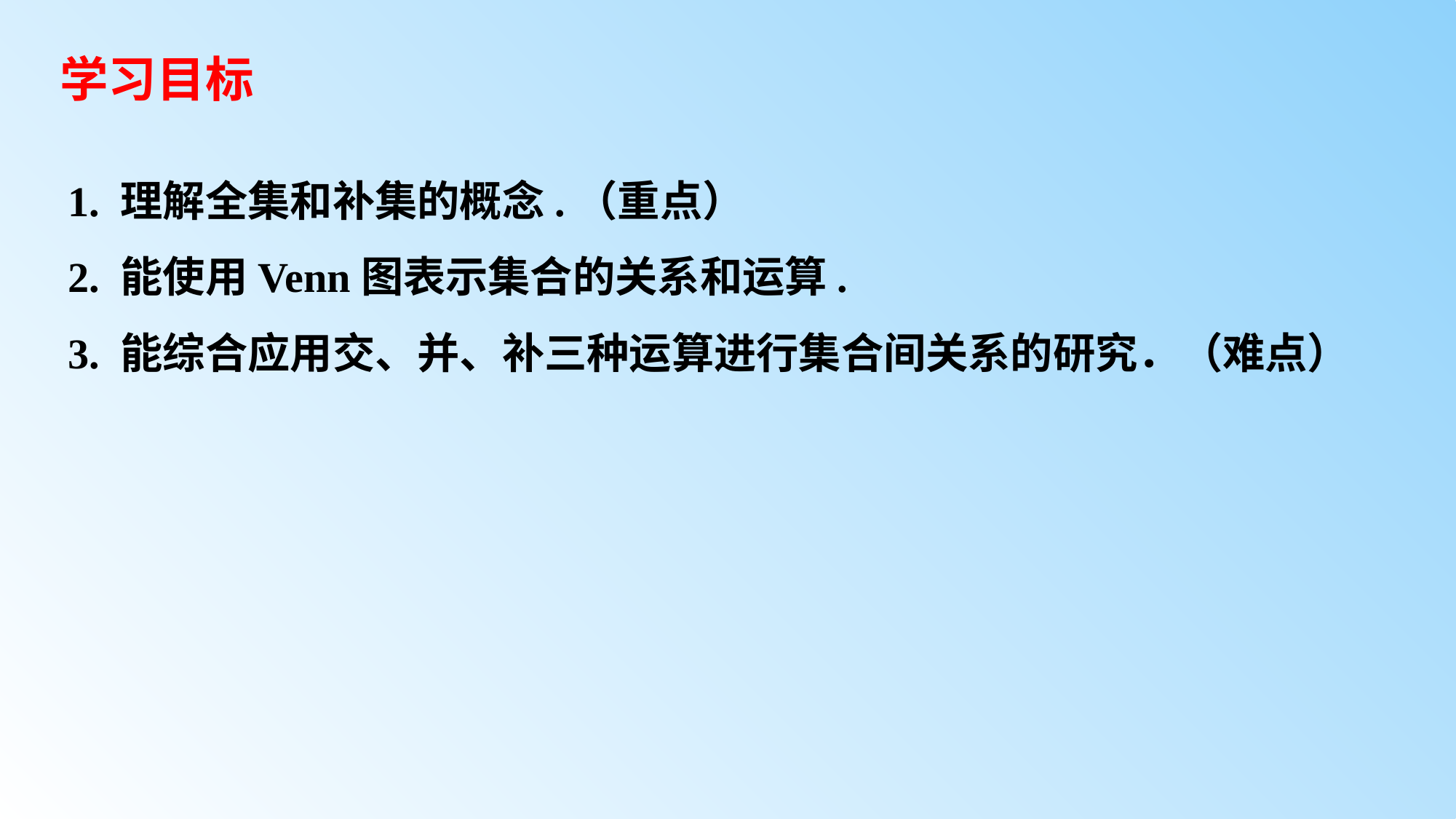

# 学习目标
1. 理解全集和补集的概念.（重点）
2. 能使用Venn图表示集合的关系和运算.
3. 能综合应用交、并、补三种运算进行集合间关系的研究．（难点）